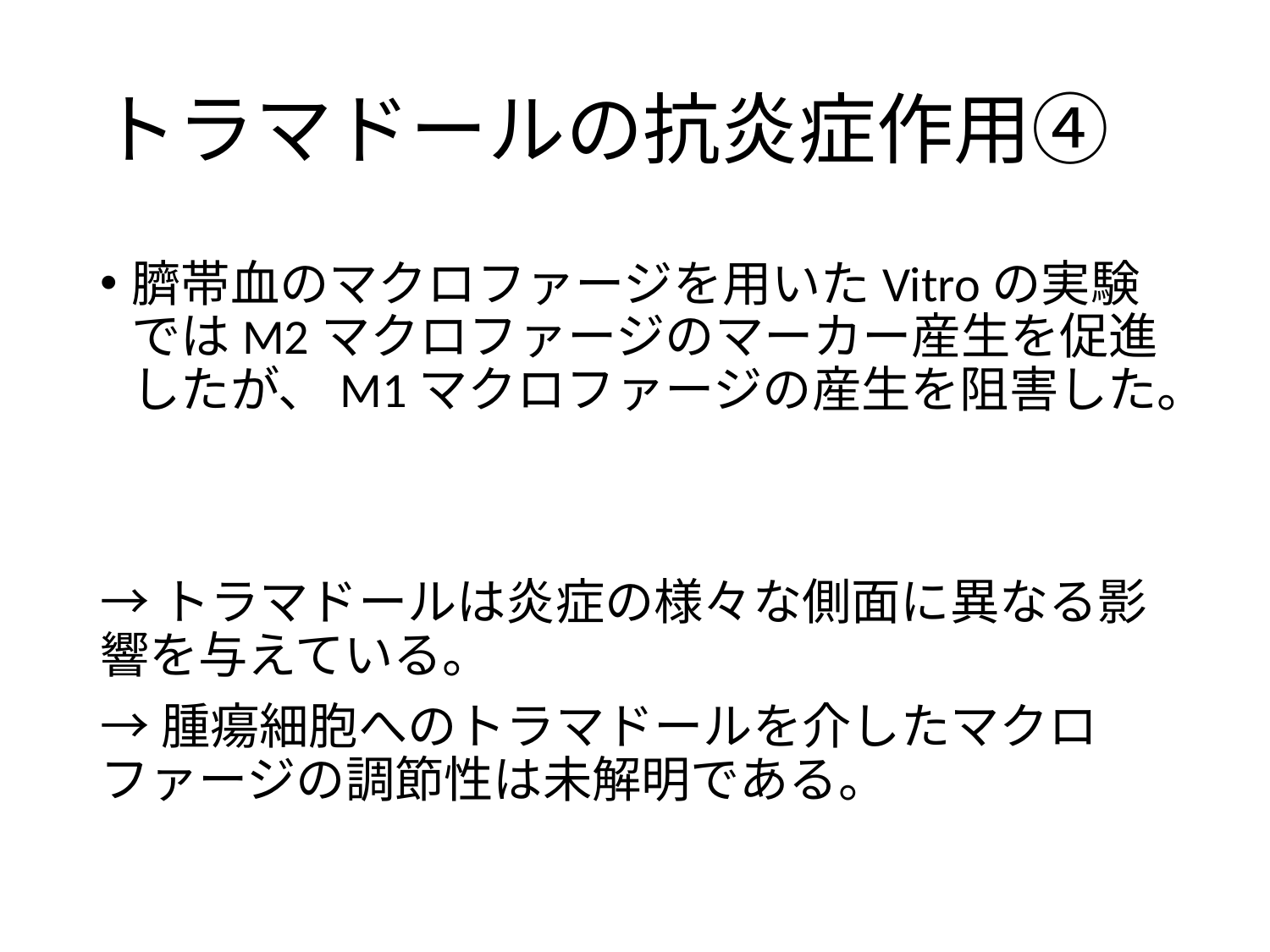

# トラマドールの抗炎症作用④
臍帯血のマクロファージを用いたVitroの実験ではM2マクロファージのマーカー産生を促進したが、M1マクロファージの産生を阻害した。

→トラマドールは炎症の様々な側面に異なる影響を与えている。
→腫瘍細胞へのトラマドールを介したマクロファージの調節性は未解明である。